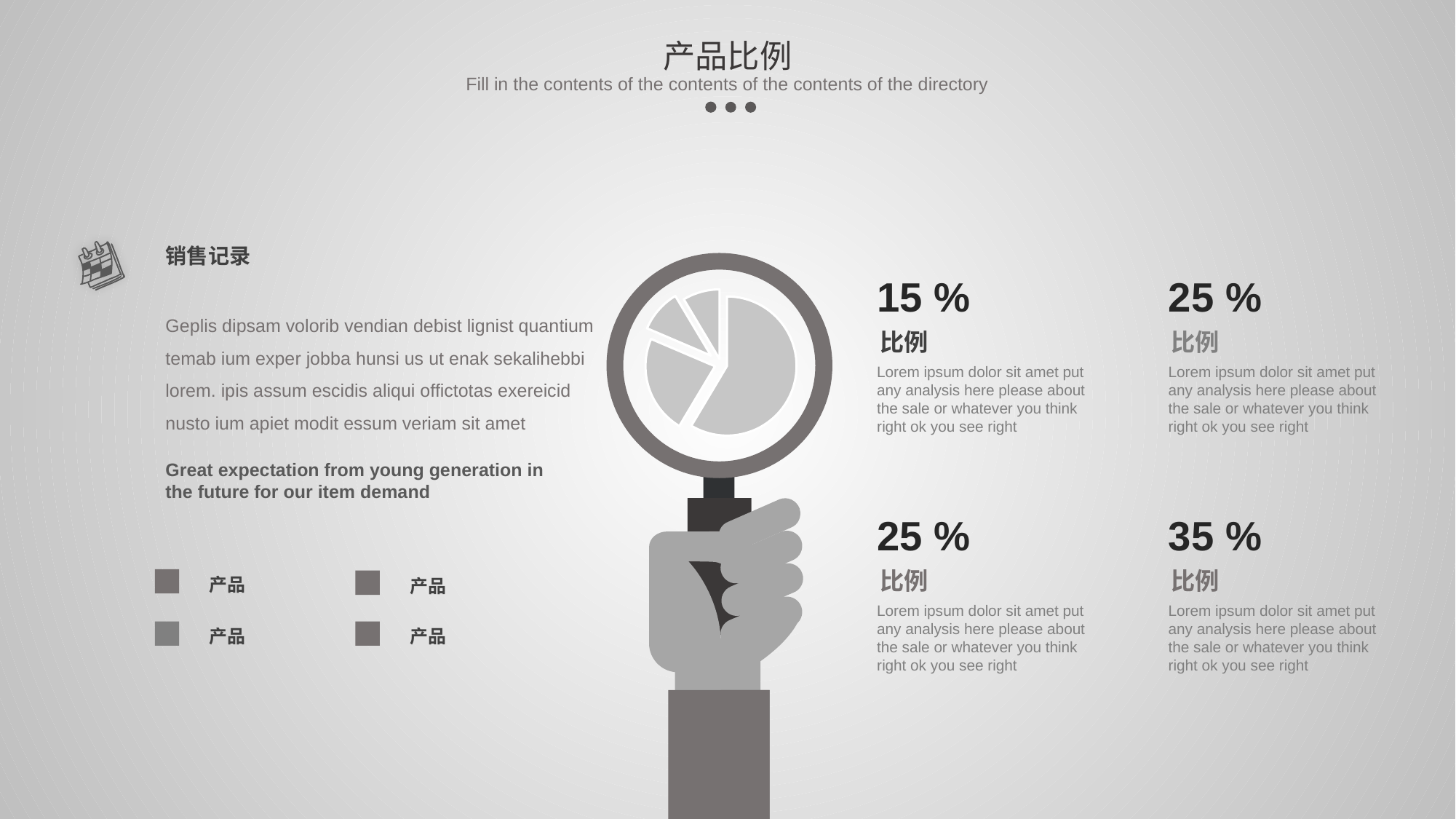

产品比例
Fill in the contents of the contents of the contents of the directory

销售记录

15 %
比例
Lorem ipsum dolor sit amet put any analysis here please about the sale or whatever you think right ok you see right
25 %
比例
Lorem ipsum dolor sit amet put any analysis here please about the sale or whatever you think right ok you see right

### Chart

| Category | Sales |
|---|---|
| Price 1 | 8.2 |
| Price 2 | 3.2 |
| Price 3 | 1.4 |
| Price 4 | 1.2 |
Geplis dipsam volorib vendian debist lignist quantium temab ium exper jobba hunsi us ut enak sekalihebbi lorem. ipis assum escidis aliqui offictotas exereicid nusto ium apiet modit essum veriam sit amet
Great expectation from young generation in the future for our item demand
25 %
比例
Lorem ipsum dolor sit amet put any analysis here please about the sale or whatever you think right ok you see right
35 %
比例
Lorem ipsum dolor sit amet put any analysis here please about the sale or whatever you think right ok you see right
产品

产品

产品
产品